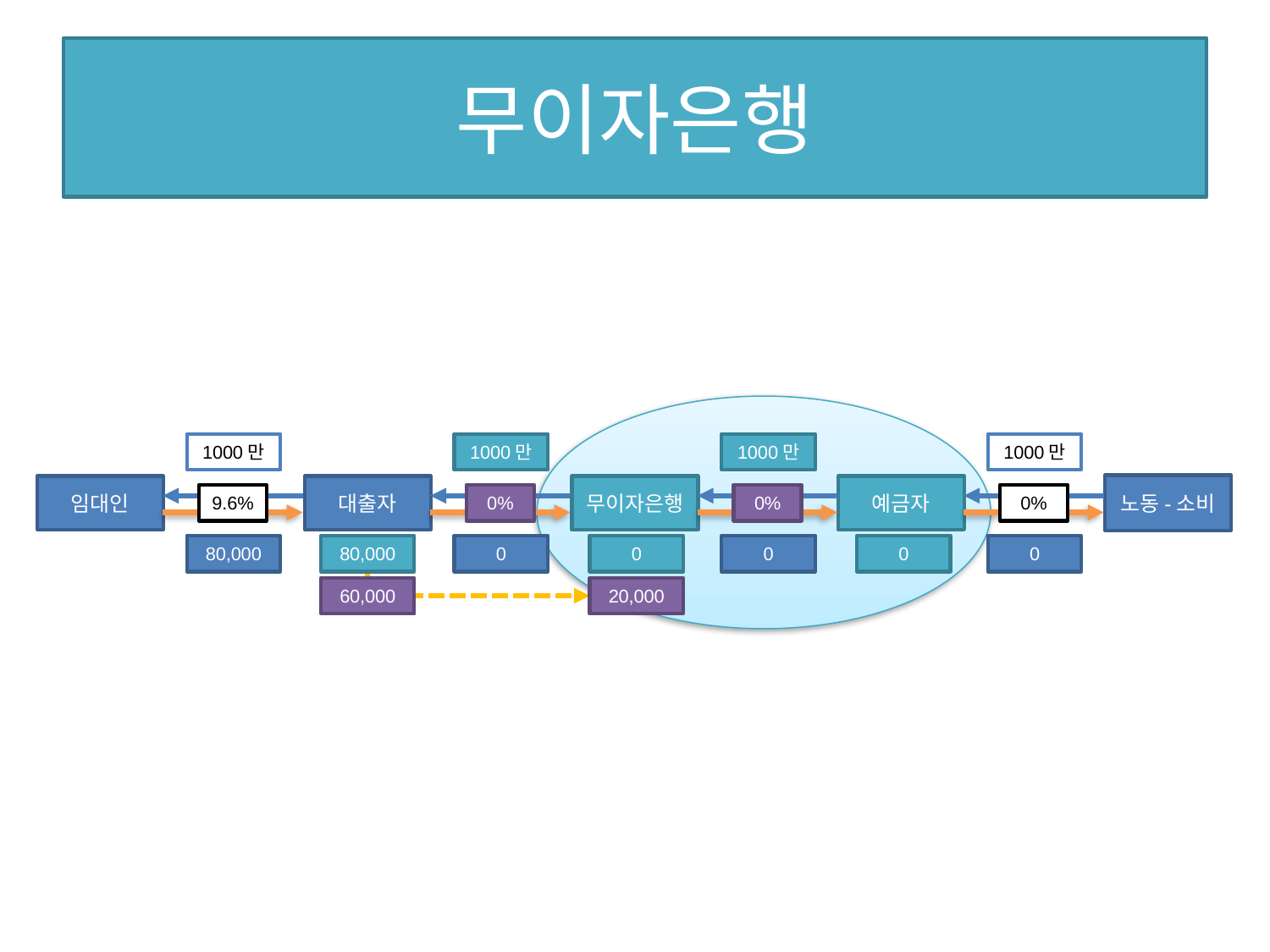

무이자은행

1000만
1000만
1000만
1000만
노동-소비
임대인
대출자
무이자은행
예금자
9.6%
0%
0%
0%
80,000
80,000
0
0
0
0
0
60,000
20,000